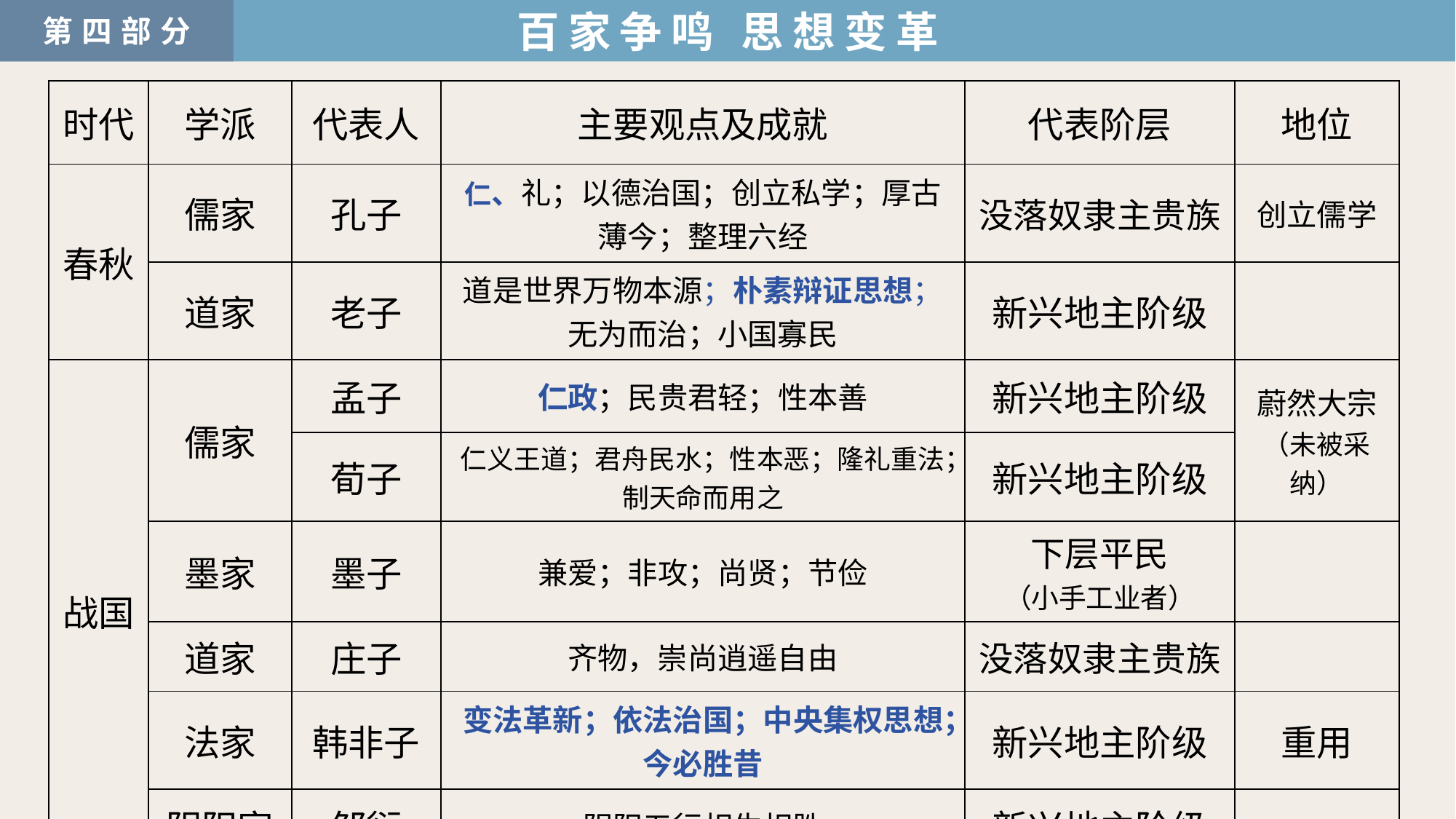

百家争鸣 思想变革
第四部分
| 时代 | 学派 | 代表人 | 主要观点及成就 | 代表阶层 | 地位 |
| --- | --- | --- | --- | --- | --- |
| 春秋 | 儒家 | 孔子 | 仁、礼；以德治国；创立私学；厚古薄今；整理六经 | 没落奴隶主贵族 | 创立儒学 |
|  | 道家 | 老子 | 道是世界万物本源；朴素辩证思想；无为而治；小国寡民 | 新兴地主阶级 |  |
| 战国 | 儒家 | 孟子 | 仁政；民贵君轻；性本善 | 新兴地主阶级 | 蔚然大宗（未被采纳） |
|  |  | 荀子 | 仁义王道；君舟民水；性本恶；隆礼重法；制天命而用之 | 新兴地主阶级 |  |
|  | 墨家 | 墨子 | 兼爱；非攻；尚贤；节俭 | 下层平民 （小手工业者） |  |
|  | 道家 | 庄子 | 齐物，崇尚逍遥自由 | 没落奴隶主贵族 |  |
|  | 法家 | 韩非子 | 变法革新；依法治国；中央集权思想；今必胜昔 | 新兴地主阶级 | 重用 |
|  | 阴阳家 | 邹衍 | 阴阳五行相生相胜 | 新兴地主阶级 |  |